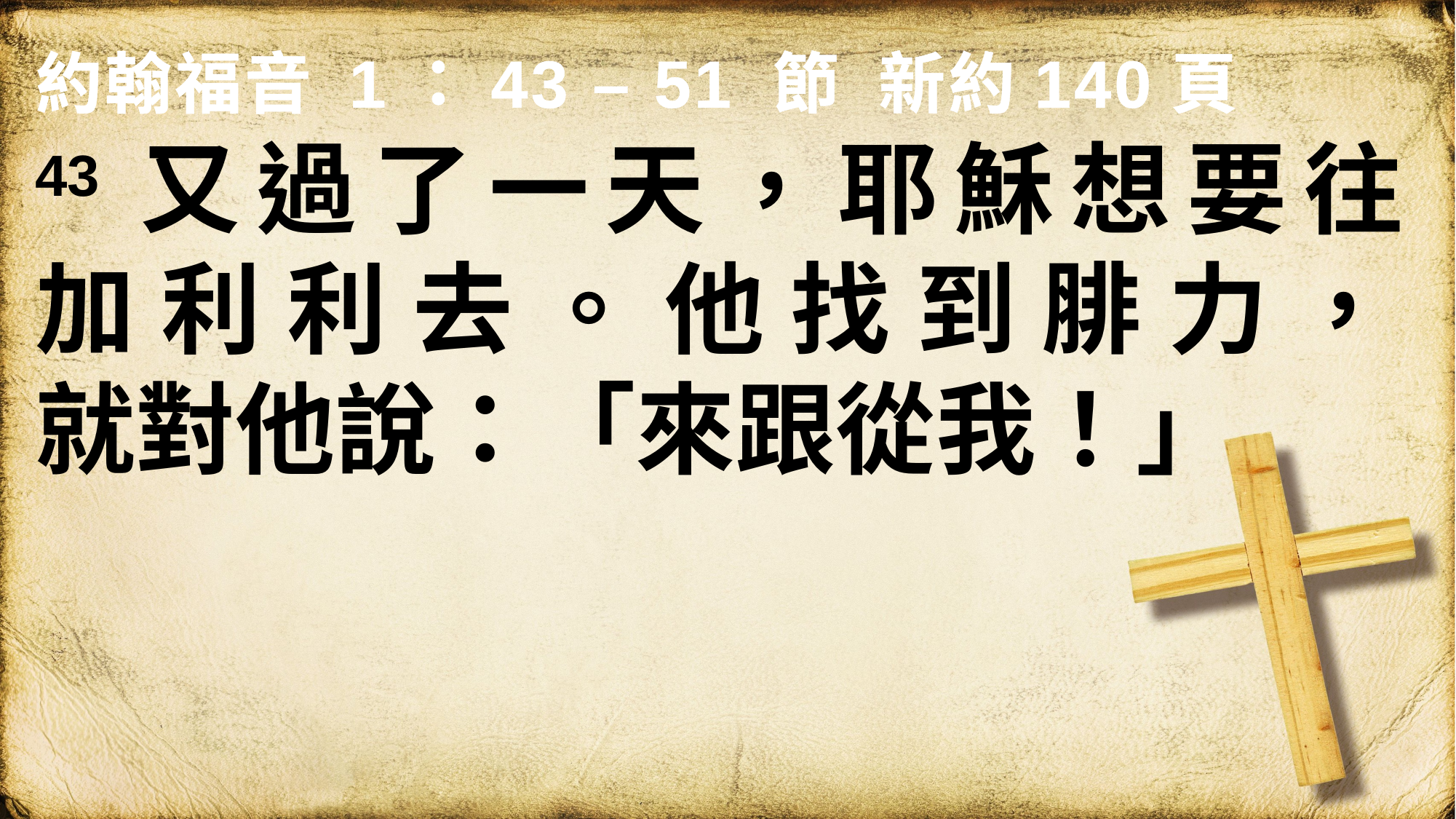

約翰福音 1：43 – 51 節  新約140頁
43又過了一天，耶穌想要往
加利利去。他找到腓力，
就對他說：「來跟從我！」